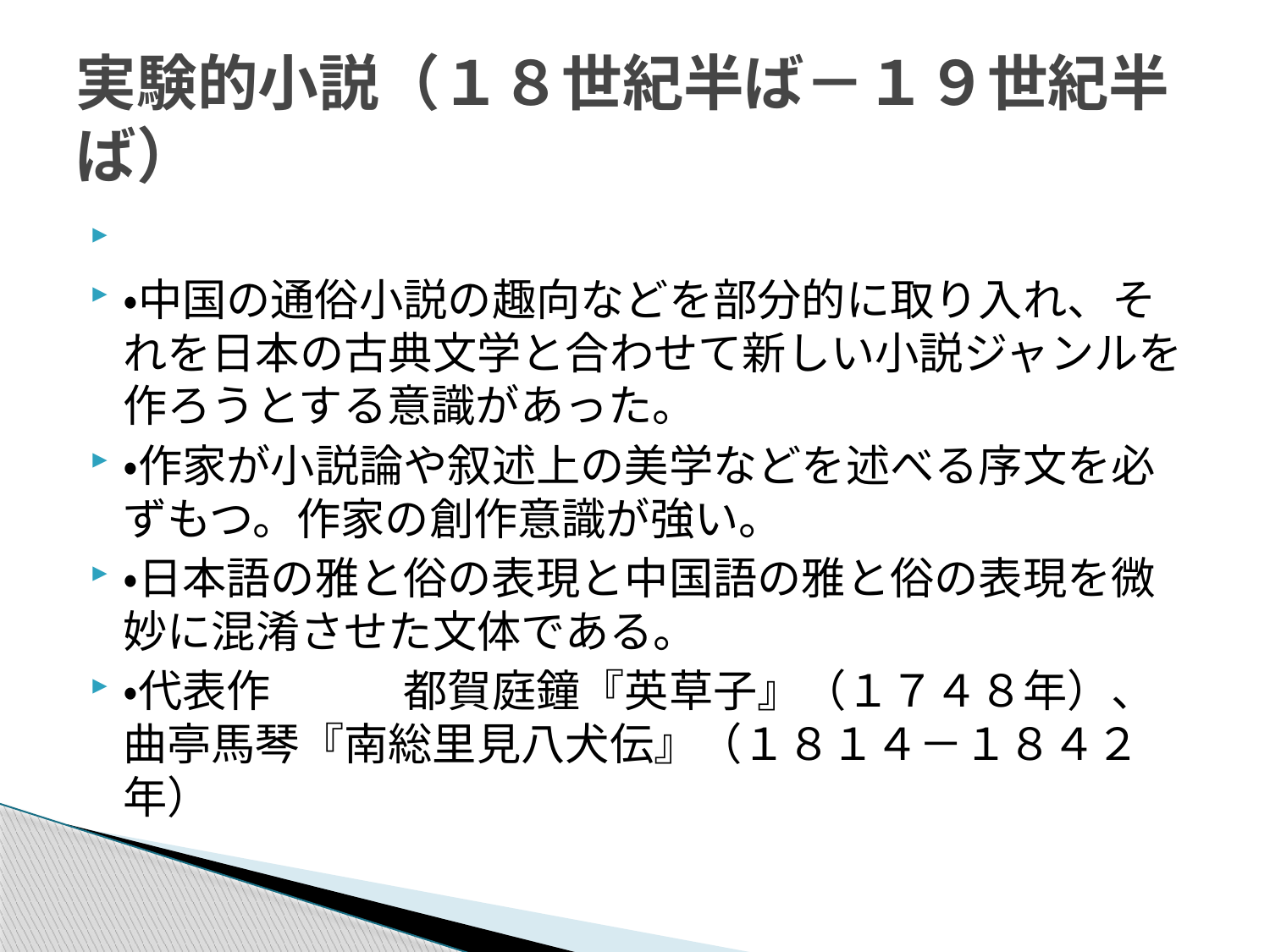

# 実験的小説（１８世紀半ば－１９世紀半ば）

・中国の通俗小説の趣向などを部分的に取り入れ、それを日本の古典文学と合わせて新しい小説ジャンルを作ろうとする意識があった。
・作家が小説論や叙述上の美学などを述べる序文を必ずもつ。作家の創作意識が強い。
・日本語の雅と俗の表現と中国語の雅と俗の表現を微妙に混淆させた文体である。
・代表作	　都賀庭鐘『英草子』（１７４８年）、曲亭馬琴『南総里見八犬伝』（１８１４－１８４２年）